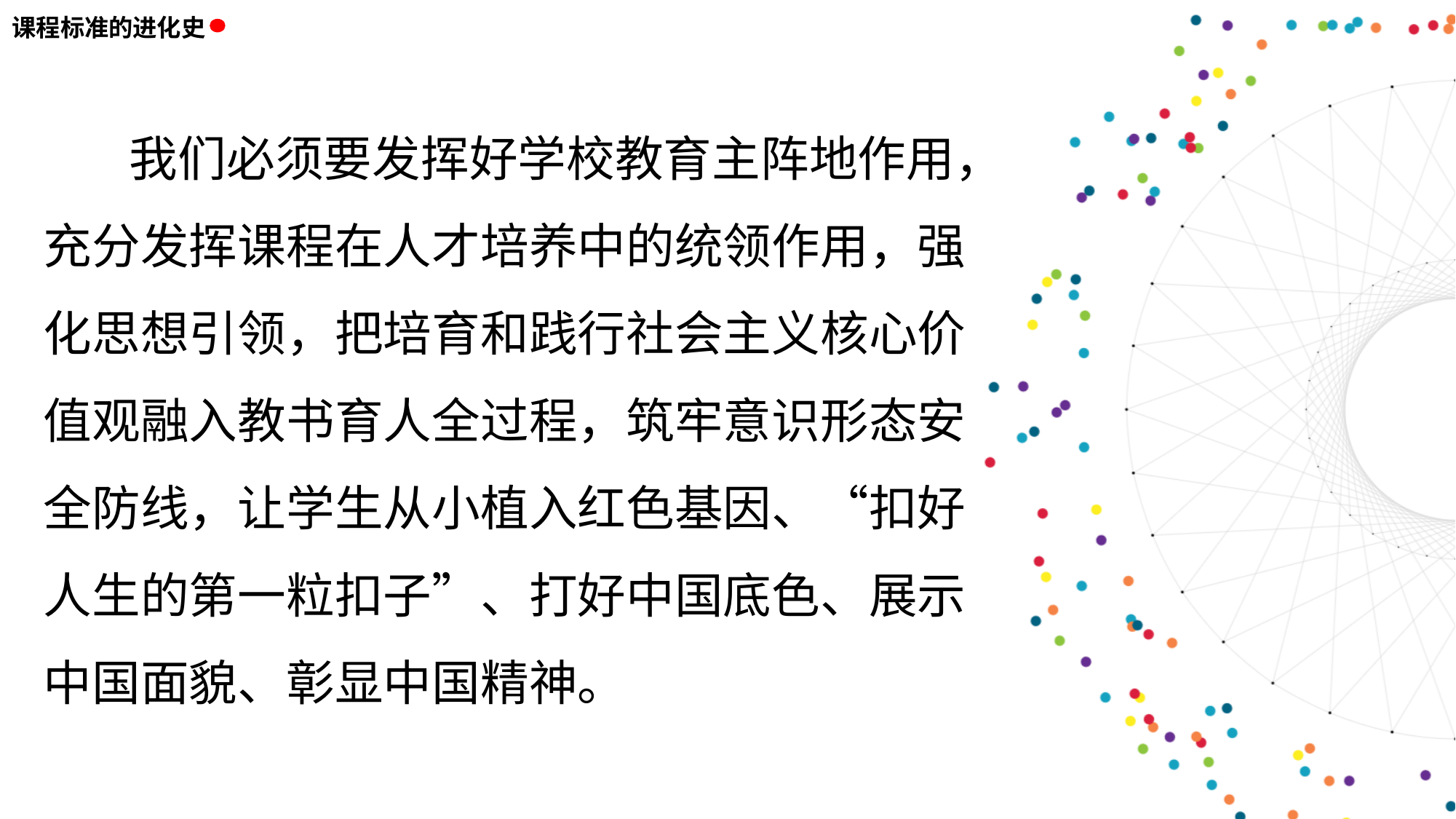

课程标准的进化史

我们必须要发挥好学校教育主阵地作用，充分发挥课程在人才培养中的统领作用，强化思想引领，把培育和践行社会主义核心价值观融入教书育人全过程，筑牢意识形态安全防线，让学生从小植入红色基因、“扣好人生的第一粒扣子”、打好中国底色、展示中国面貌、彰显中国精神。